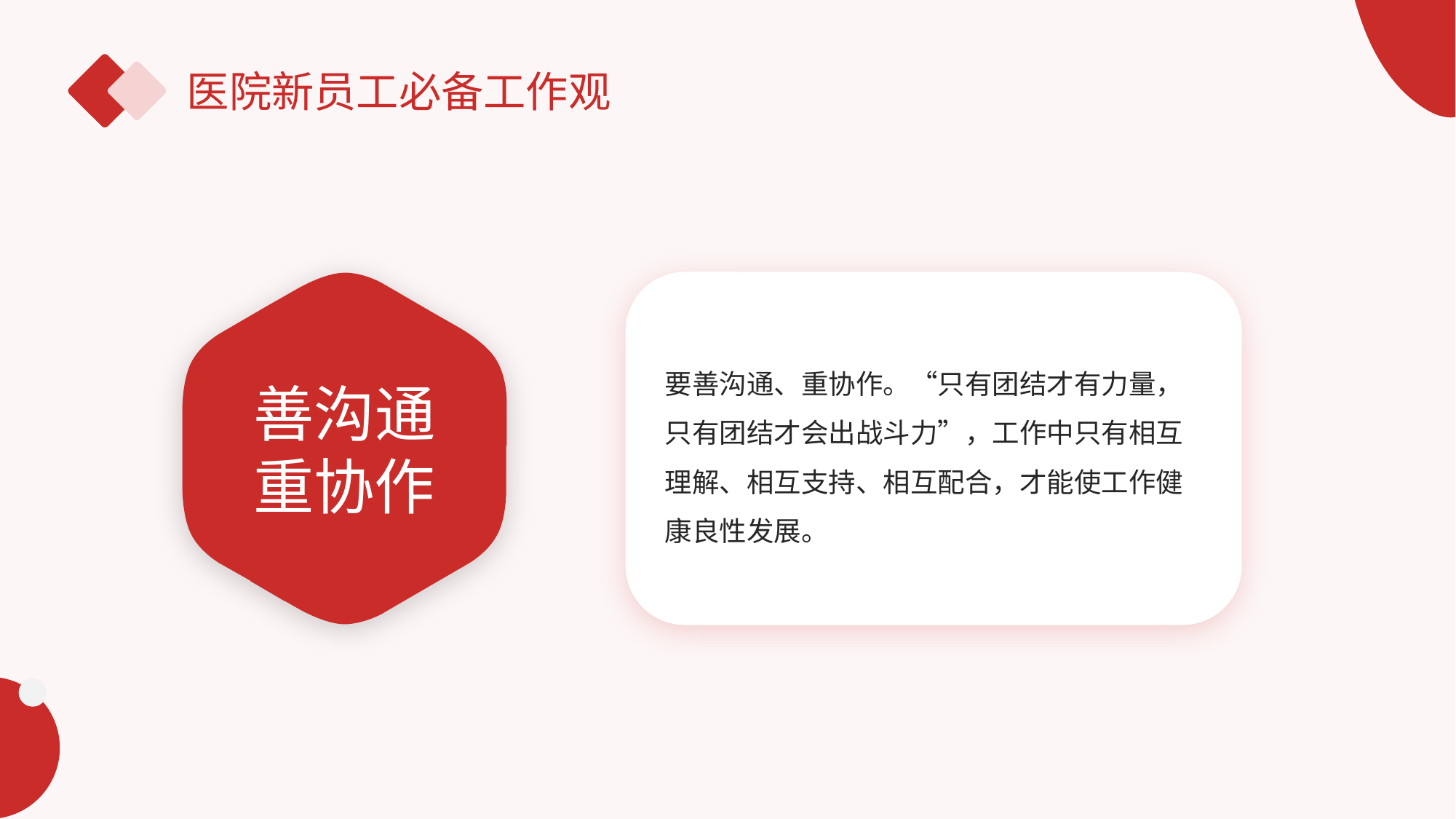

医院新员工必备工作观

善沟通
重协作
要善沟通、重协作。“只有团结才有力量，只有团结才会出战斗力”，工作中只有相互理解、相互支持、相互配合，才能使工作健康良性发展。